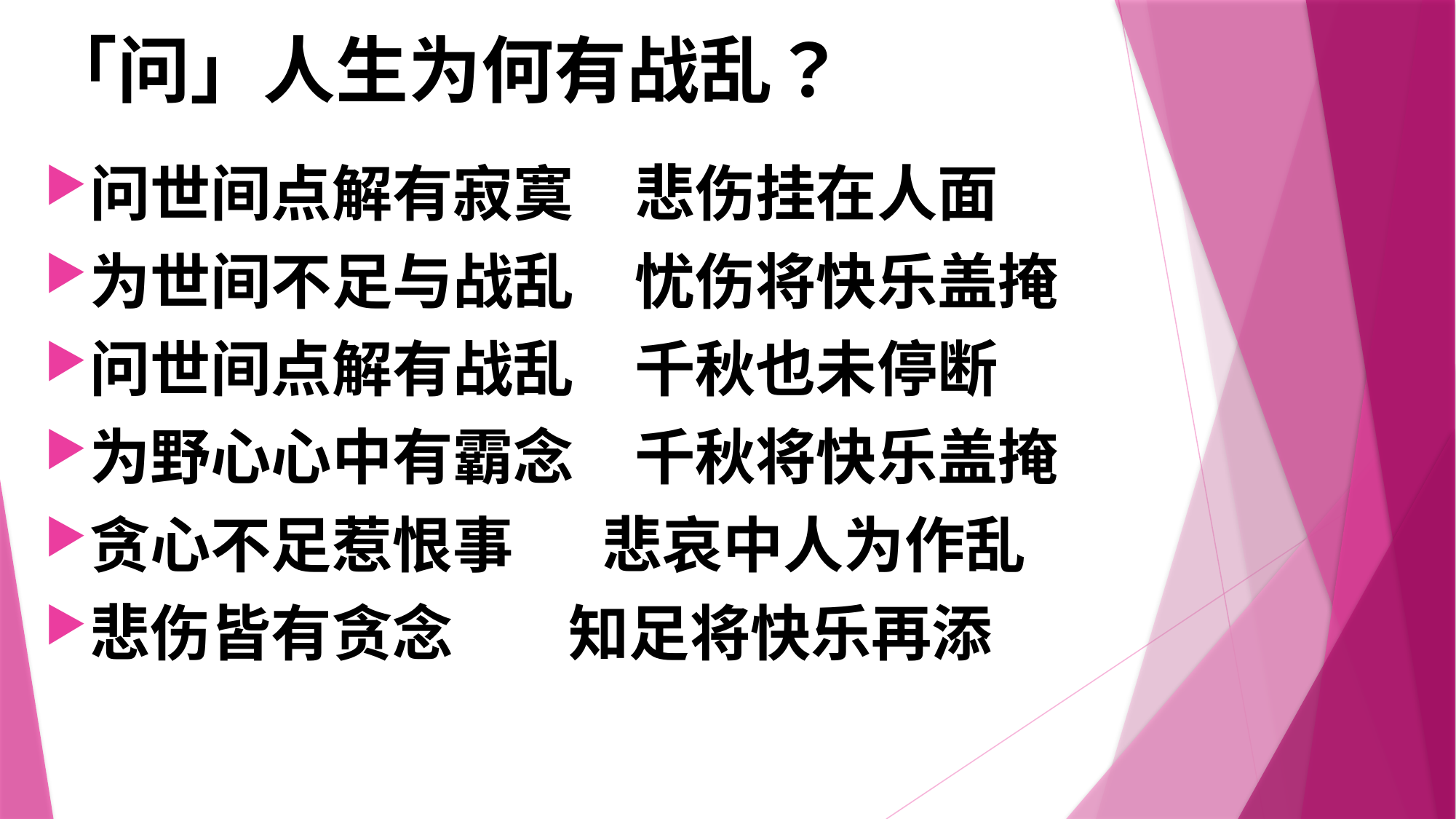

# 「问」人生为何有战乱？
问世间点解有寂寞　悲伤挂在人面
为世间不足与战乱　忧伤将快乐盖掩
问世间点解有战乱　千秋也未停断
为野心心中有霸念　千秋将快乐盖掩
贪心不足惹恨事　  悲哀中人为作乱
悲伤皆有贪念　    知足将快乐再添